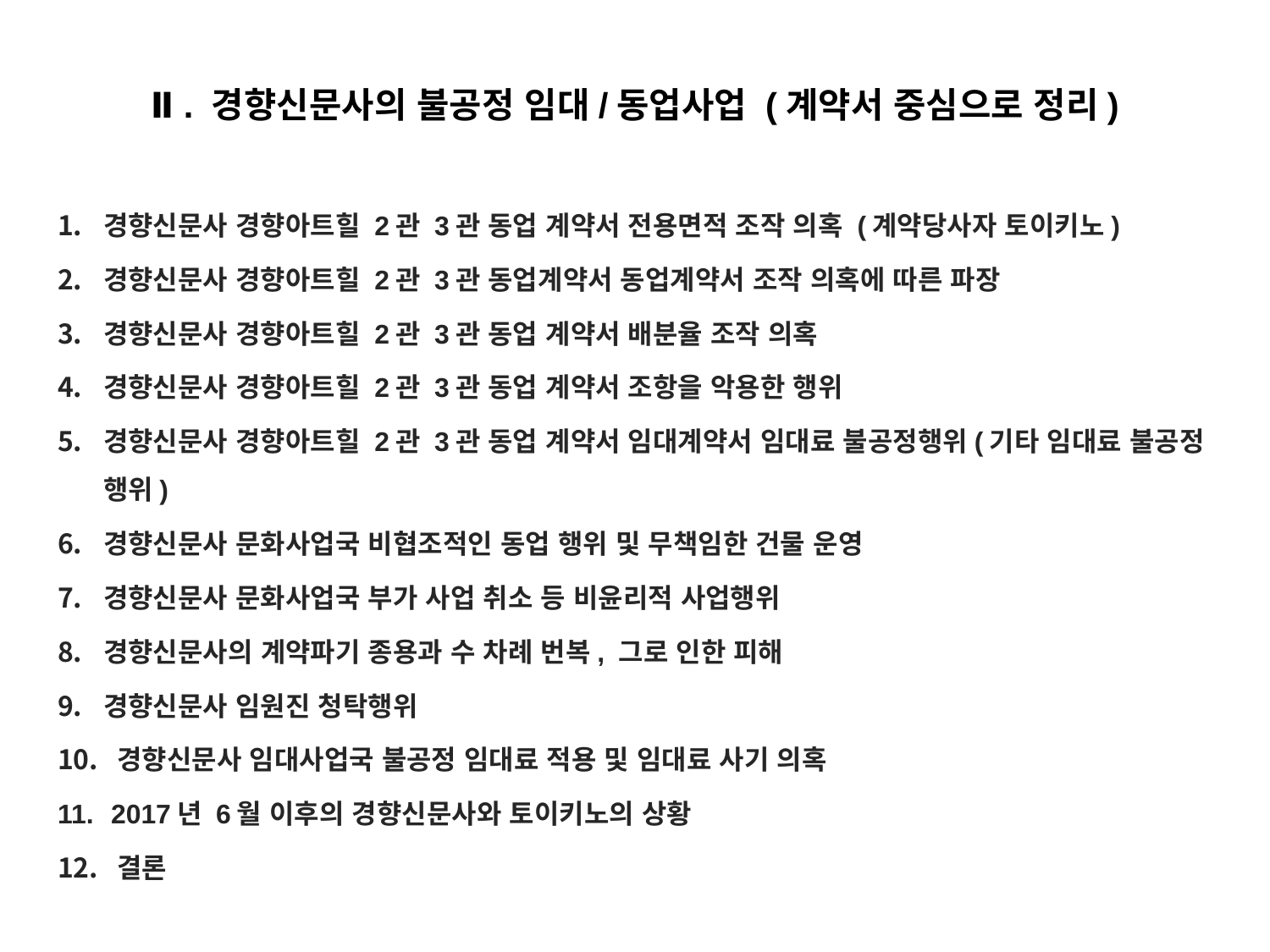

Ⅱ . 경향신문사의 불공정 임대/동업사업 (계약서 중심으로 정리)
경향신문사 경향아트힐 2관 3관 동업 계약서 전용면적 조작 의혹 (계약당사자 토이키노)
경향신문사 경향아트힐 2관 3관 동업계약서 동업계약서 조작 의혹에 따른 파장
경향신문사 경향아트힐 2관 3관 동업 계약서 배분율 조작 의혹
경향신문사 경향아트힐 2관 3관 동업 계약서 조항을 악용한 행위
경향신문사 경향아트힐 2관 3관 동업 계약서 임대계약서 임대료 불공정행위(기타 임대료 불공정 행위)
경향신문사 문화사업국 비협조적인 동업 행위 및 무책임한 건물 운영
경향신문사 문화사업국 부가 사업 취소 등 비윤리적 사업행위
경향신문사의 계약파기 종용과 수 차례 번복, 그로 인한 피해
경향신문사 임원진 청탁행위
 경향신문사 임대사업국 불공정 임대료 적용 및 임대료 사기 의혹
 2017년 6월 이후의 경향신문사와 토이키노의 상황
 결론